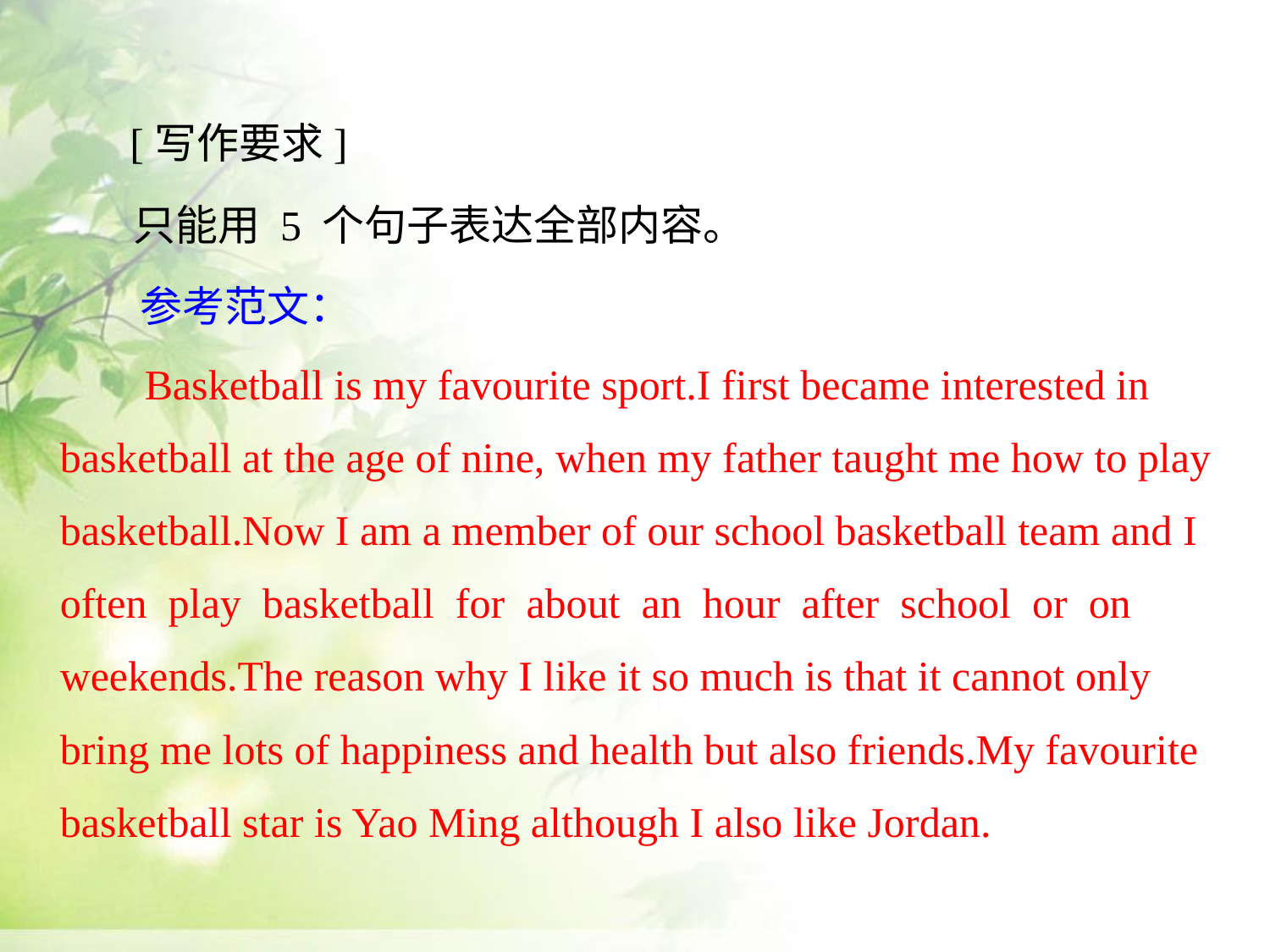

[写作要求]
只能用 5 个句子表达全部内容。
参考范文：
	Basketball is my favourite sport.I first became interested in

basketball at the age of nine, when my father taught me how to play

basketball.Now I am a member of our school basketball team and I

often  play  basketball  for  about  an  hour  after  school  or  on

weekends.The reason why I like it so much is that it cannot only

bring me lots of happiness and health but also friends.My favourite

basketball star is Yao Ming although I also like Jordan.